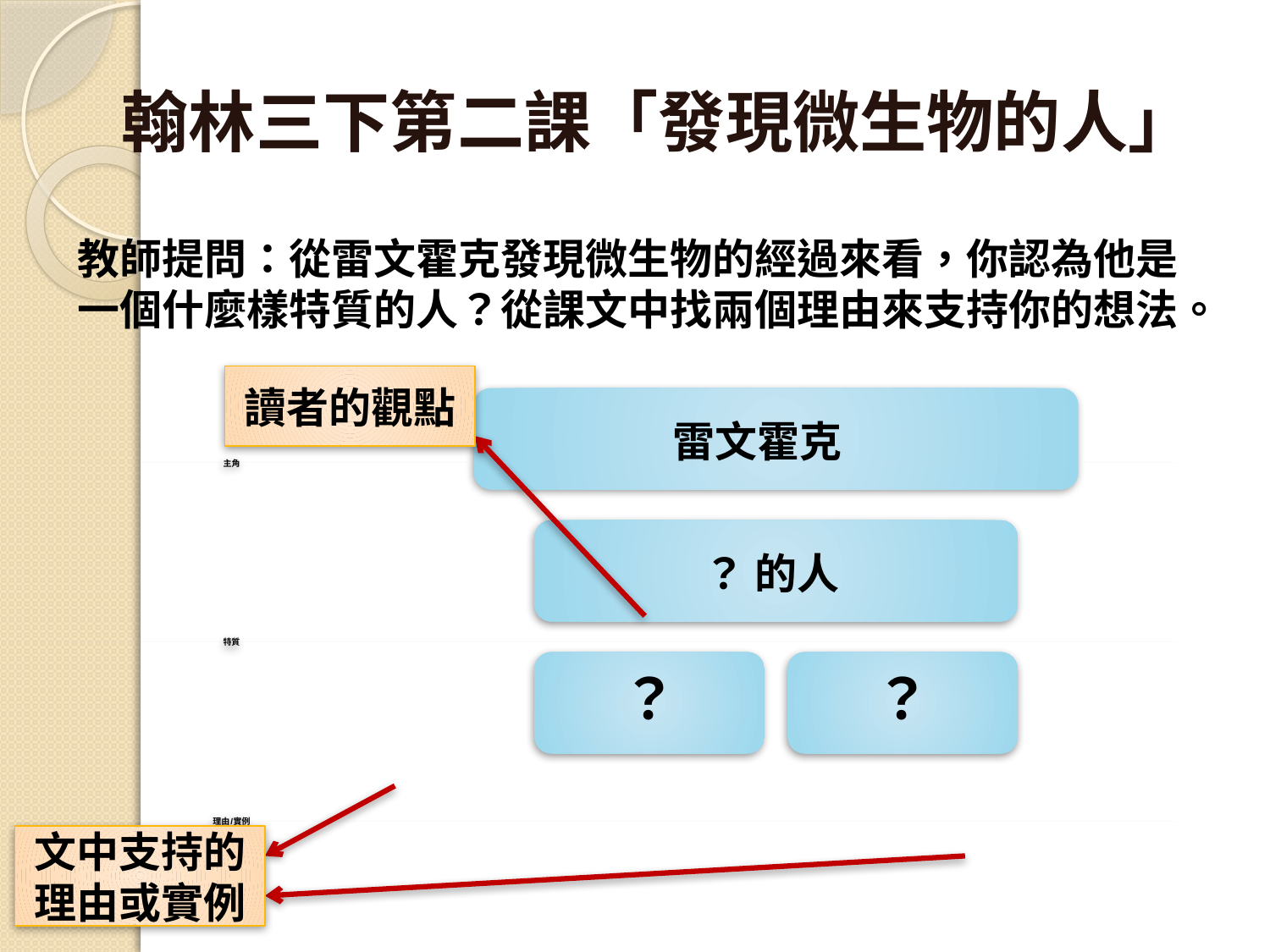

# 翰林三下第二課「發現微生物的人」
教師提問：從雷文霍克發現微生物的經過來看，你認為他是一個什麼樣特質的人？從課文中找兩個理由來支持你的想法。
讀者的觀點
雷文霍克
？ 的人
？
主角
特質
理由/實例
？
文中支持的理由或實例